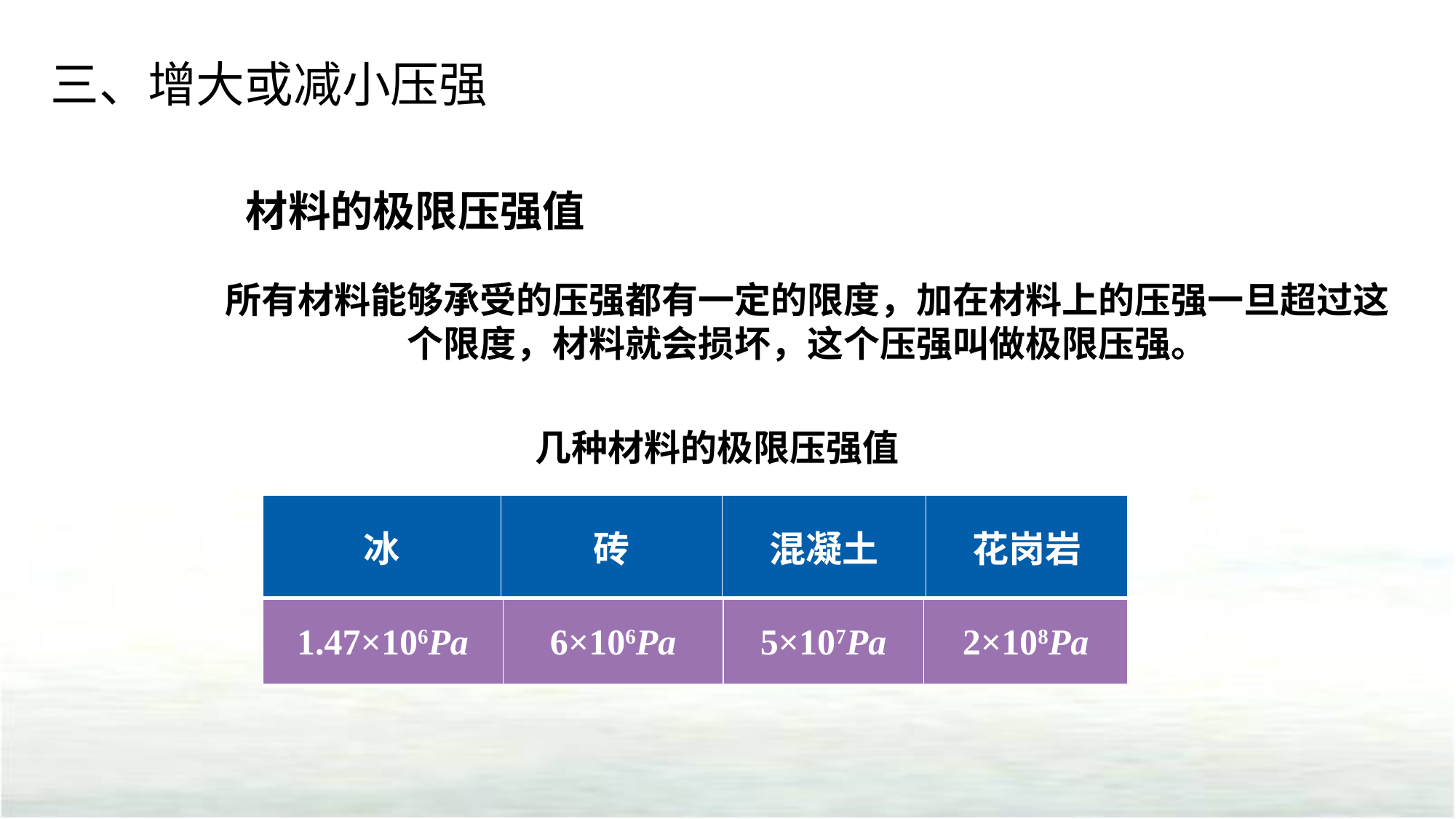

三、增大或减小压强
 材料的极限压强值
所有材料能够承受的压强都有一定的限度，加在材料上的压强一旦超过这个限度，材料就会损坏，这个压强叫做极限压强。
 几种材料的极限压强值
| 冰 | 砖 | 混凝土 | 花岗岩 |
| --- | --- | --- | --- |
| 1.47×106Pa | 6×106Pa | 5×107Pa | 2×108Pa |
| --- | --- | --- | --- |